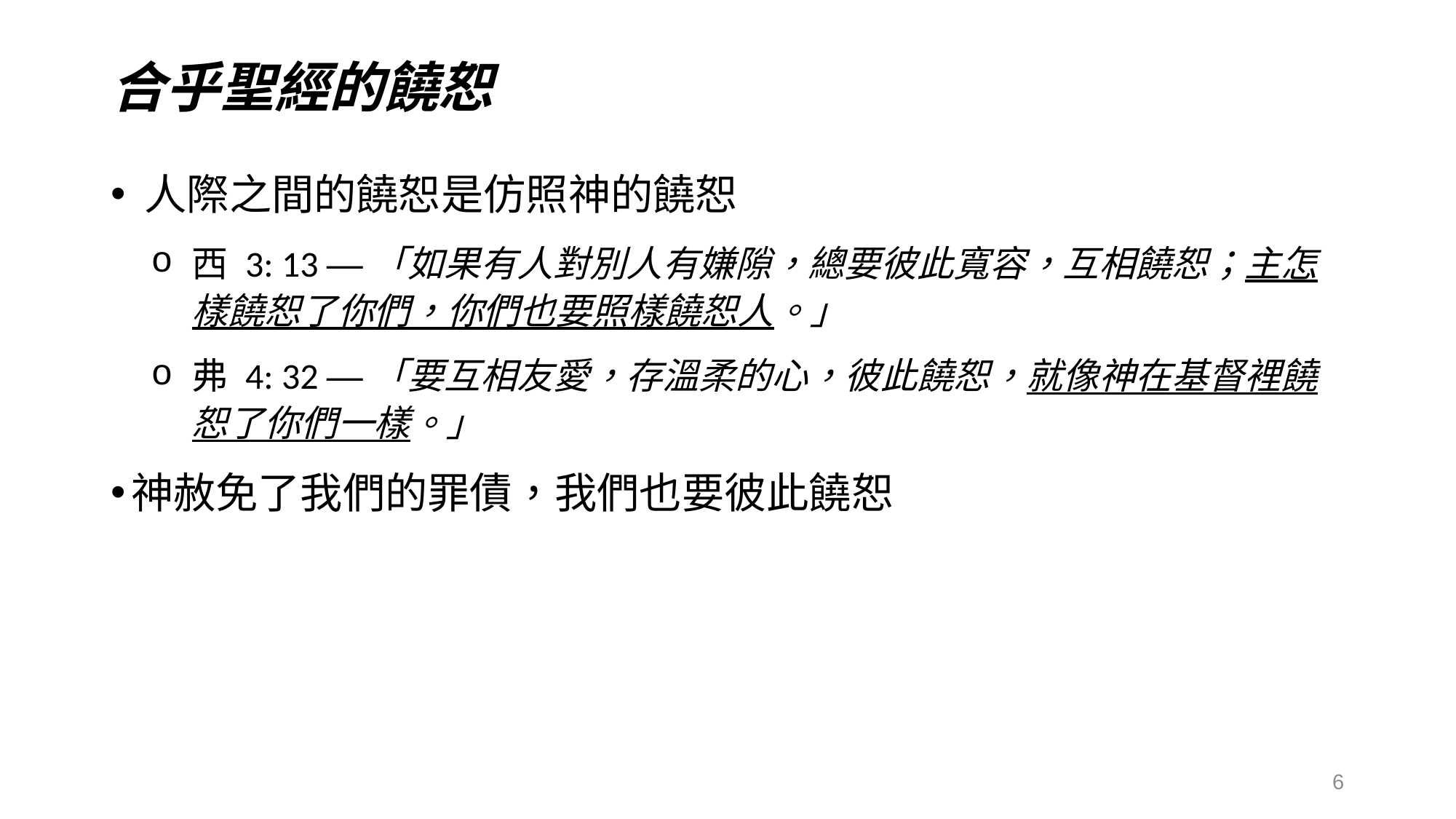

# 合乎聖經的饒恕
人際之間的饒恕是仿照神的饒恕
西 3: 13 —「如果有人對別人有嫌隙，總要彼此寬容，互相饒恕；主怎樣饒恕了你們，你們也要照樣饒恕人。」
弗 4: 32 —「要互相友愛，存溫柔的心，彼此饒恕，就像神在基督裡饒恕了你們一樣。」
神赦免了我們的罪債，我們也要彼此饒恕

6